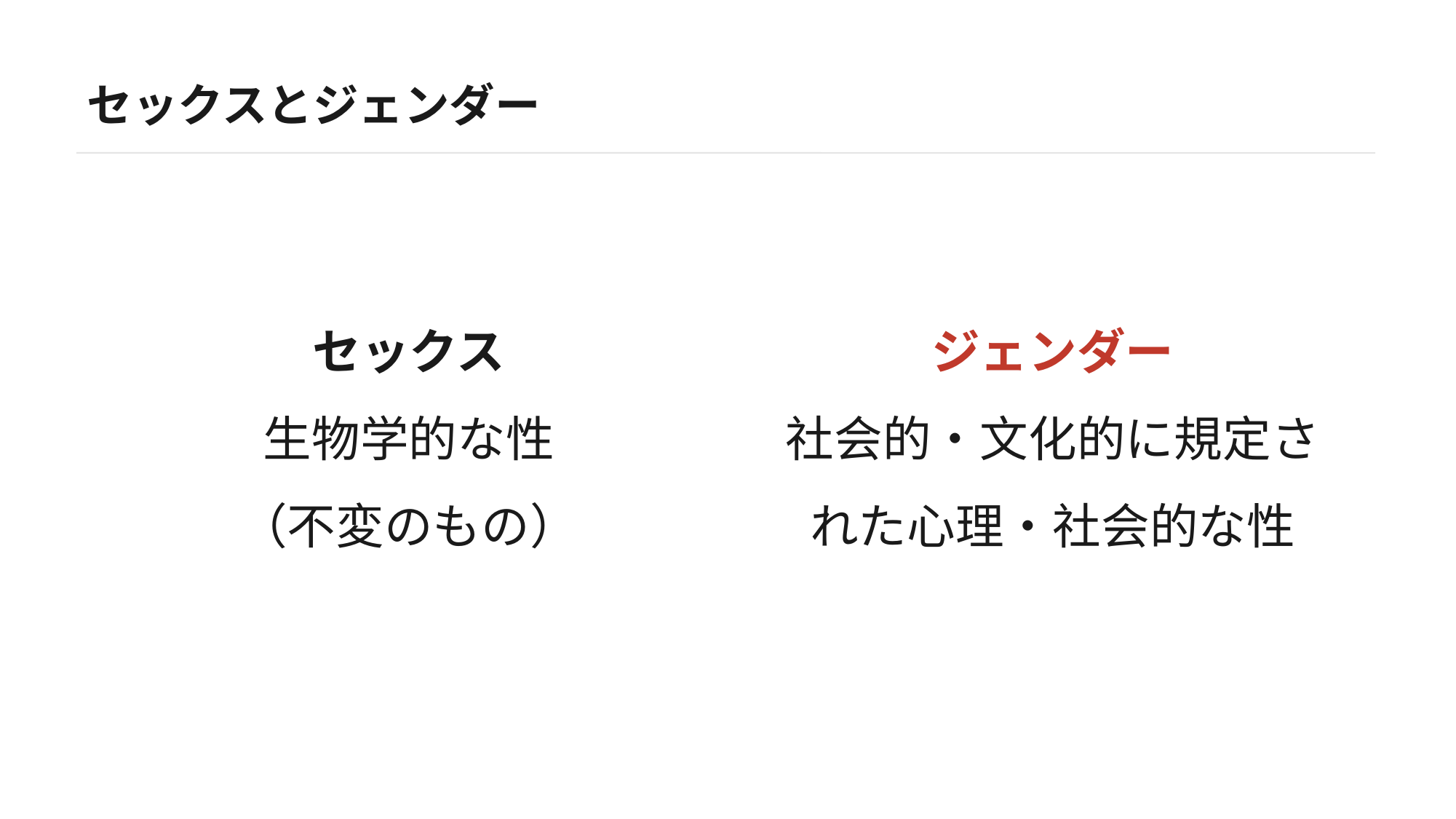

セックスとジェンダー

セックス
生物学的な性
（不変のもの）
ジェンダー
社会的・文化的に規定された心理・社会的な性